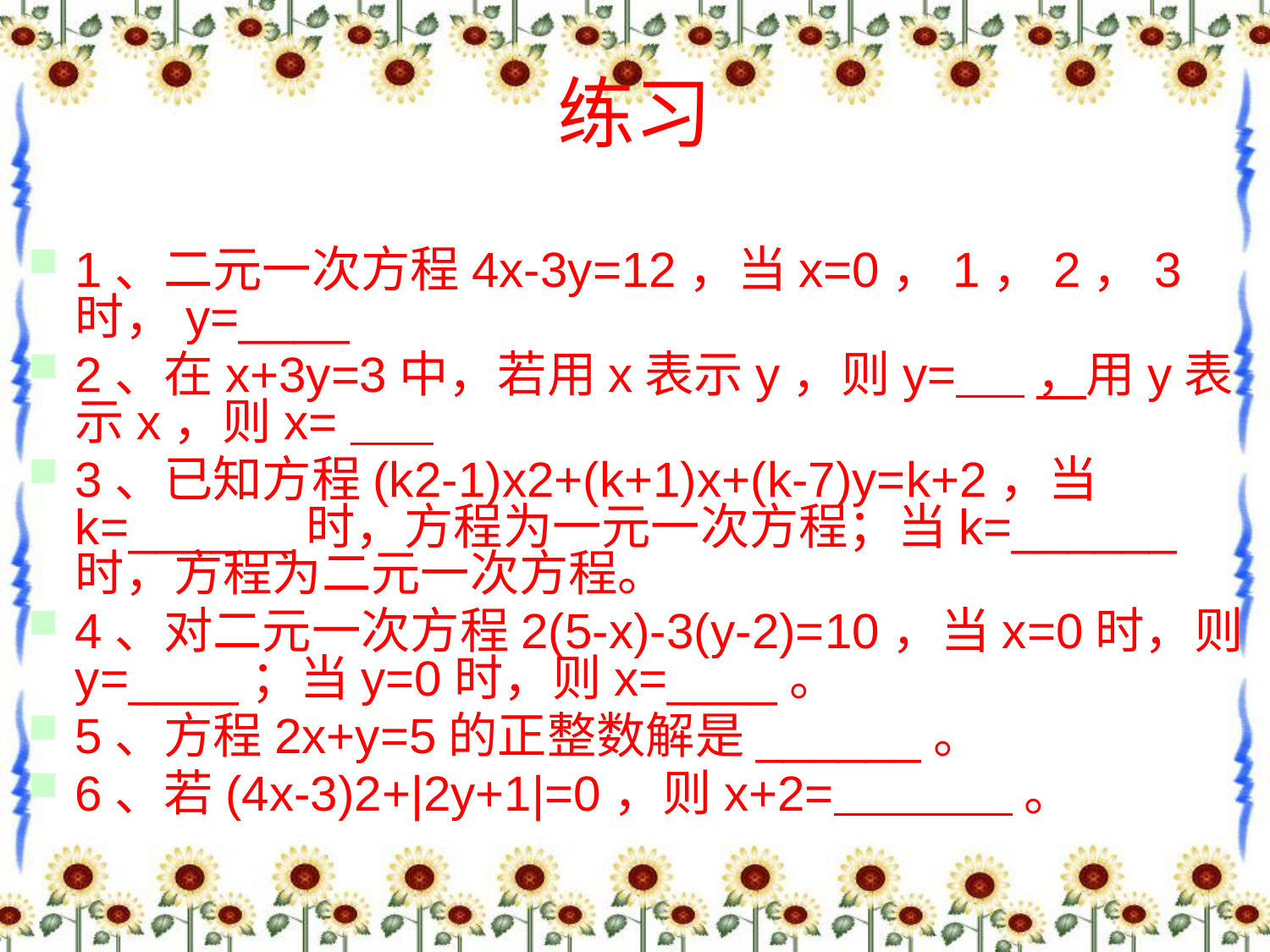

# 练习
1、二元一次方程4x-3y=12，当x=0，1，2，3时，y=____
2、在x+3y=3中，若用x表示y，则y=     ，用y表示x，则x=
3、已知方程(k2-1)x2+(k+1)x+(k-7)y=k+2，当k=______时，方程为一元一次方程；当k=______时，方程为二元一次方程。
4、对二元一次方程2(5-x)-3(y-2)=10，当x=0时，则y=____；当y=0时，则x=____。
5、方程2x+y=5的正整数解是______。
6、若(4x-3)2+|2y+1|=0，则x+2=             。